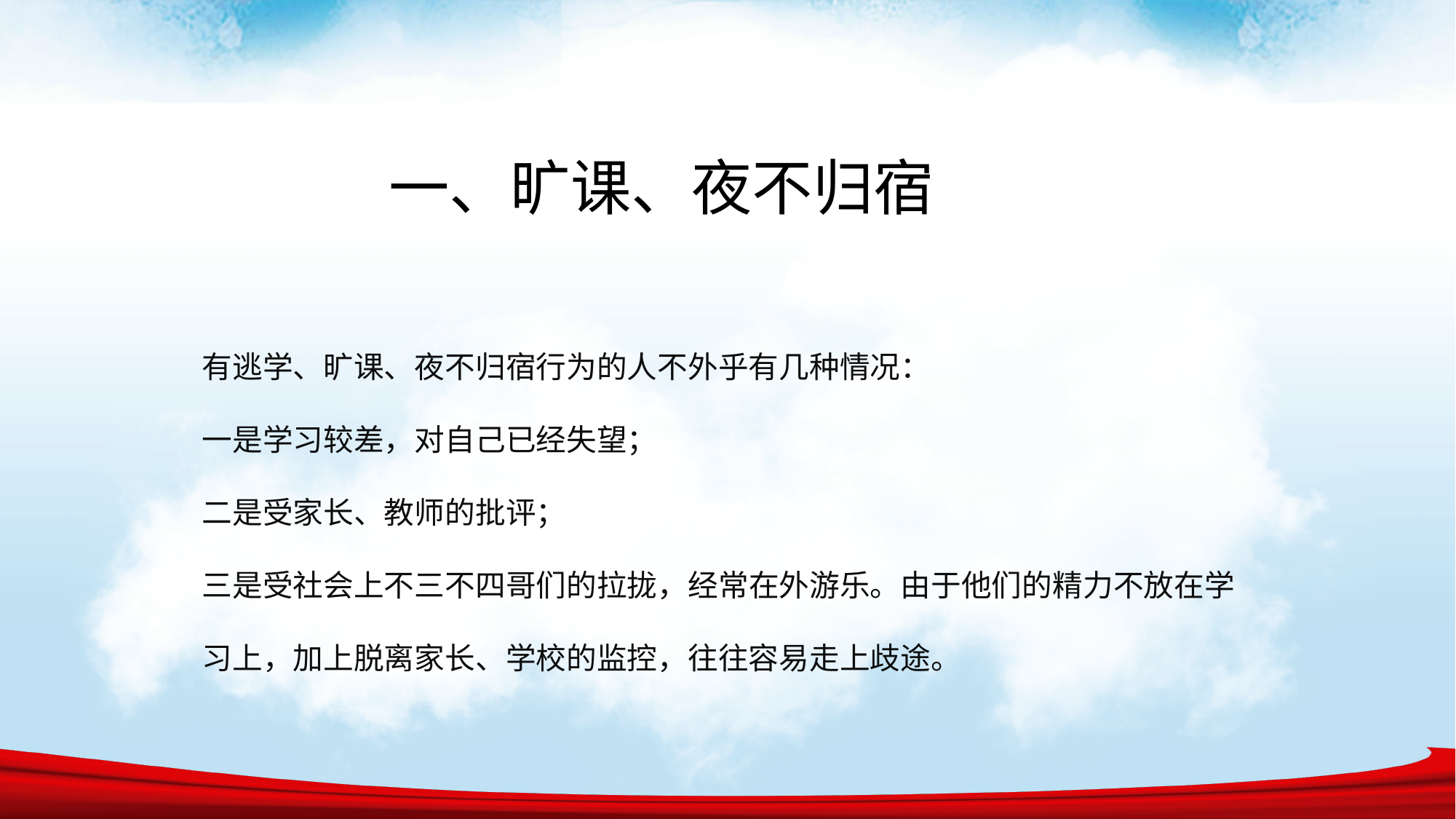

一、旷课、夜不归宿
有逃学、旷课、夜不归宿行为的人不外乎有几种情况：
一是学习较差，对自己已经失望；
二是受家长、教师的批评；
三是受社会上不三不四哥们的拉拢，经常在外游乐。由于他们的精力不放在学习上，加上脱离家长、学校的监控，往往容易走上歧途。